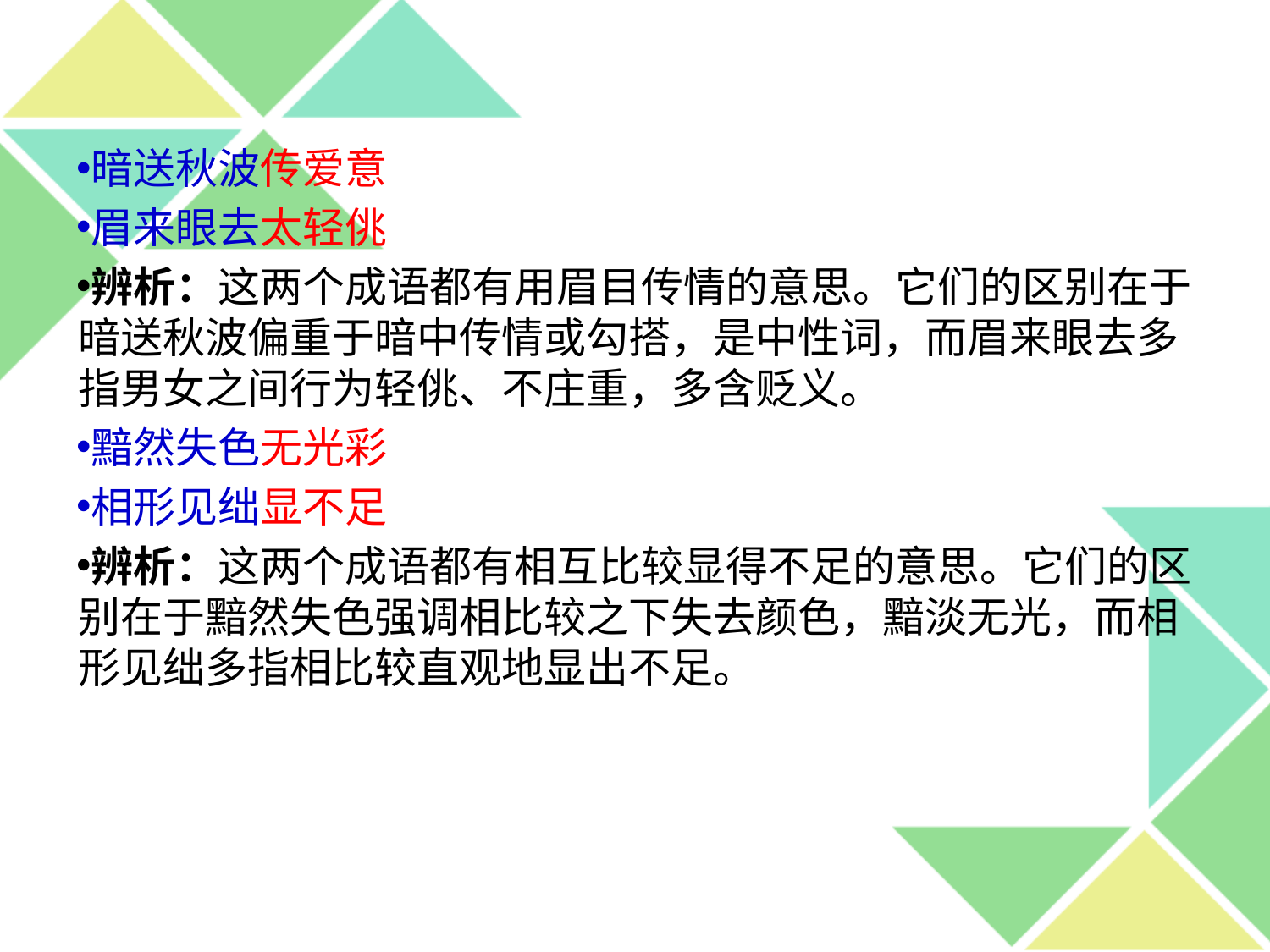

暗送秋波传爱意
眉来眼去太轻佻
辨析：这两个成语都有用眉目传情的意思。它们的区别在于暗送秋波偏重于暗中传情或勾搭，是中性词，而眉来眼去多指男女之间行为轻佻、不庄重，多含贬义。
黯然失色无光彩
相形见绌显不足
辨析：这两个成语都有相互比较显得不足的意思。它们的区别在于黯然失色强调相比较之下失去颜色，黯淡无光，而相形见绌多指相比较直观地显出不足。